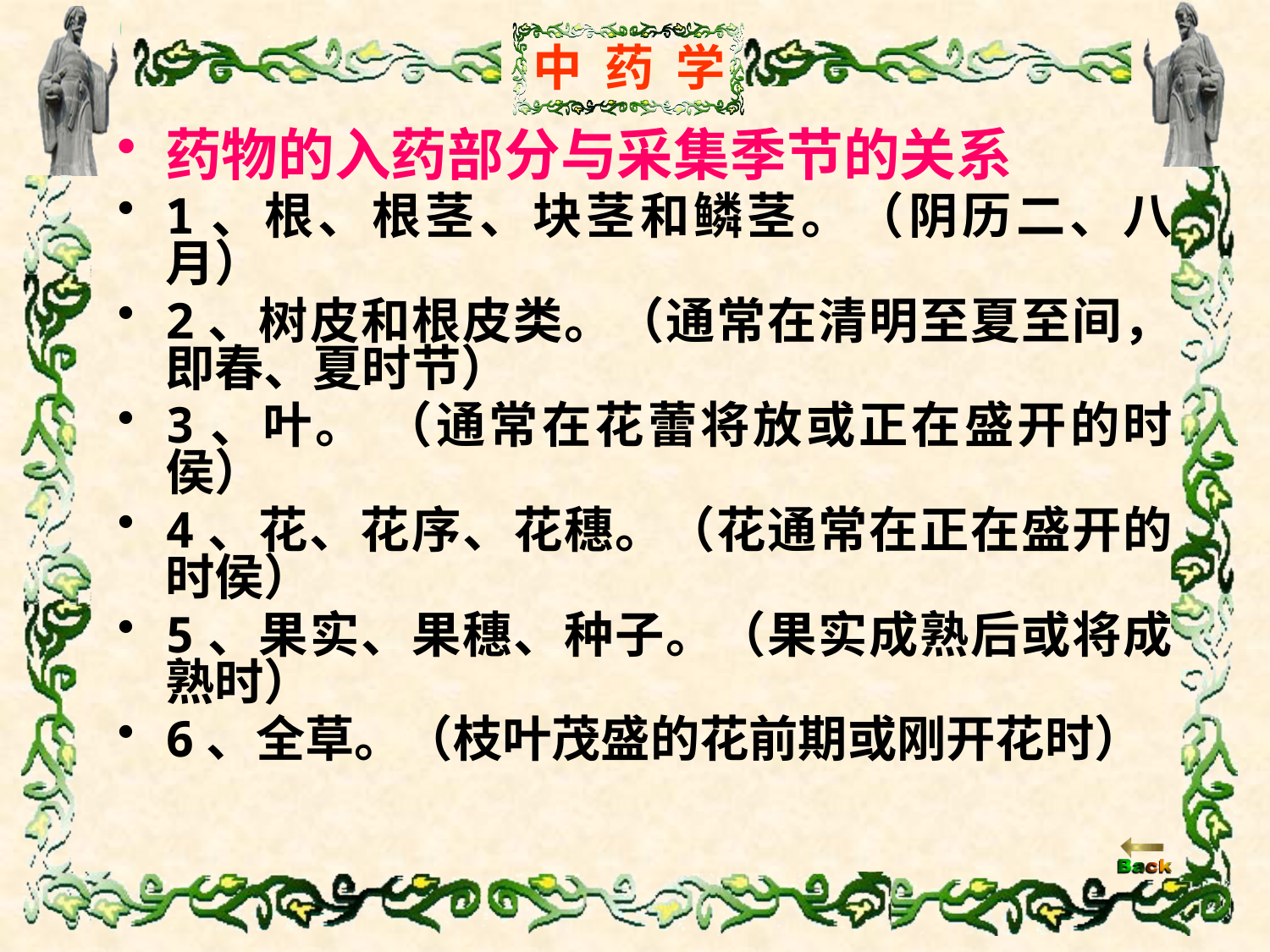

药物的入药部分与采集季节的关系
1、根、根茎、块茎和鳞茎。（阴历二、八月）
2、树皮和根皮类。（通常在清明至夏至间，即春、夏时节）
3、叶。 （通常在花蕾将放或正在盛开的时侯）
4、花、花序、花穗。（花通常在正在盛开的时侯）
5、果实、果穗、种子。（果实成熟后或将成熟时）
6、全草。（枝叶茂盛的花前期或刚开花时）